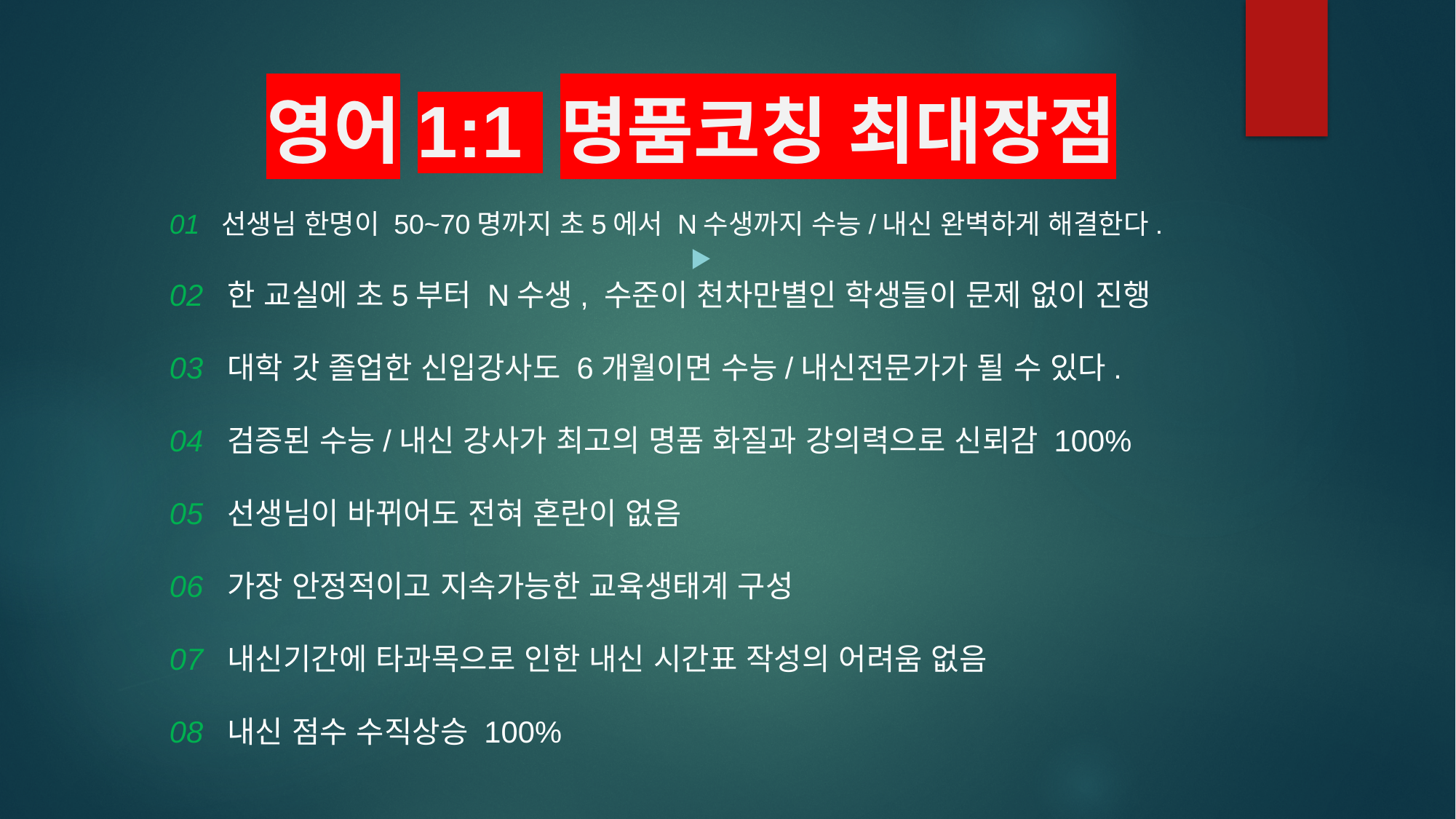

영어1:1 명품코칭 최대장점
01  선생님 한명이 50~70명까지 초5에서 N수생까지 수능/내신 완벽하게 해결한다.

02  한 교실에 초5부터 N수생, 수준이 천차만별인 학생들이 문제 없이 진행

03  대학 갓 졸업한 신입강사도 6개월이면 수능/내신전문가가 될 수 있다.

04  검증된 수능/내신 강사가 최고의 명품 화질과 강의력으로 신뢰감 100%

05  선생님이 바뀌어도 전혀 혼란이 없음

06  가장 안정적이고 지속가능한 교육생태계 구성

07  내신기간에 타과목으로 인한 내신 시간표 작성의 어려움 없음

08  내신 점수 수직상승 100%